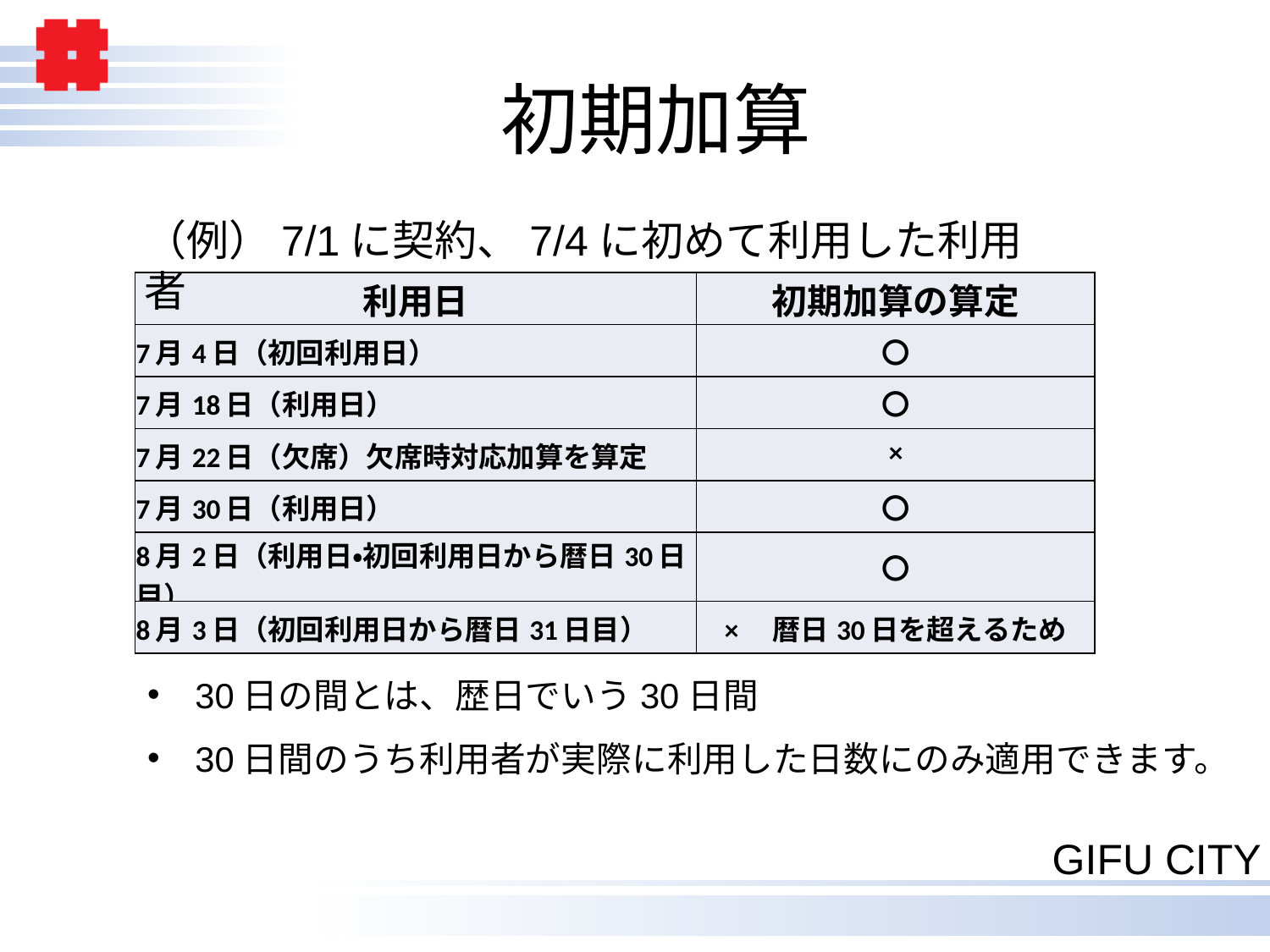

# 初期加算
（例）7/1に契約、7/4に初めて利用した利用者
| 利用日 | 初期加算の算定 |
| --- | --- |
| 7月4日（初回利用日） | 〇 |
| 7月18日（利用日） | 〇 |
| 7月22日（欠席）欠席時対応加算を算定 | × |
| 7月30日（利用日） | 〇 |
| 8月2日（利用日・初回利用日から暦日30日目） | 〇 |
| 8月3日（初回利用日から暦日31日目） | ×　暦日30日を超えるため |
30日の間とは、歴日でいう30日間
30日間のうち利用者が実際に利用した日数にのみ適用できます。